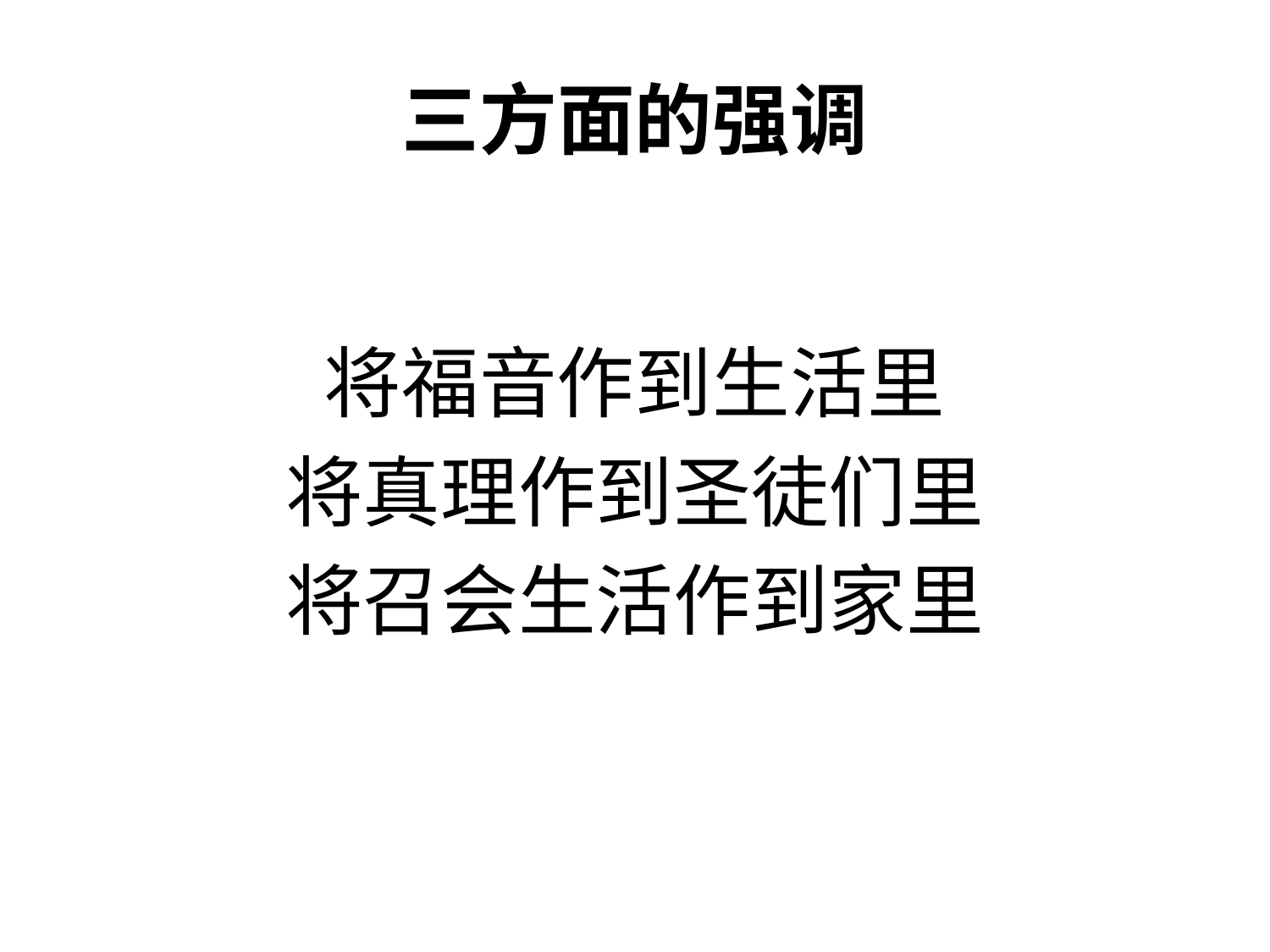

# 三方面的强调
将福音作到生活里
将真理作到圣徒们里
将召会生活作到家里